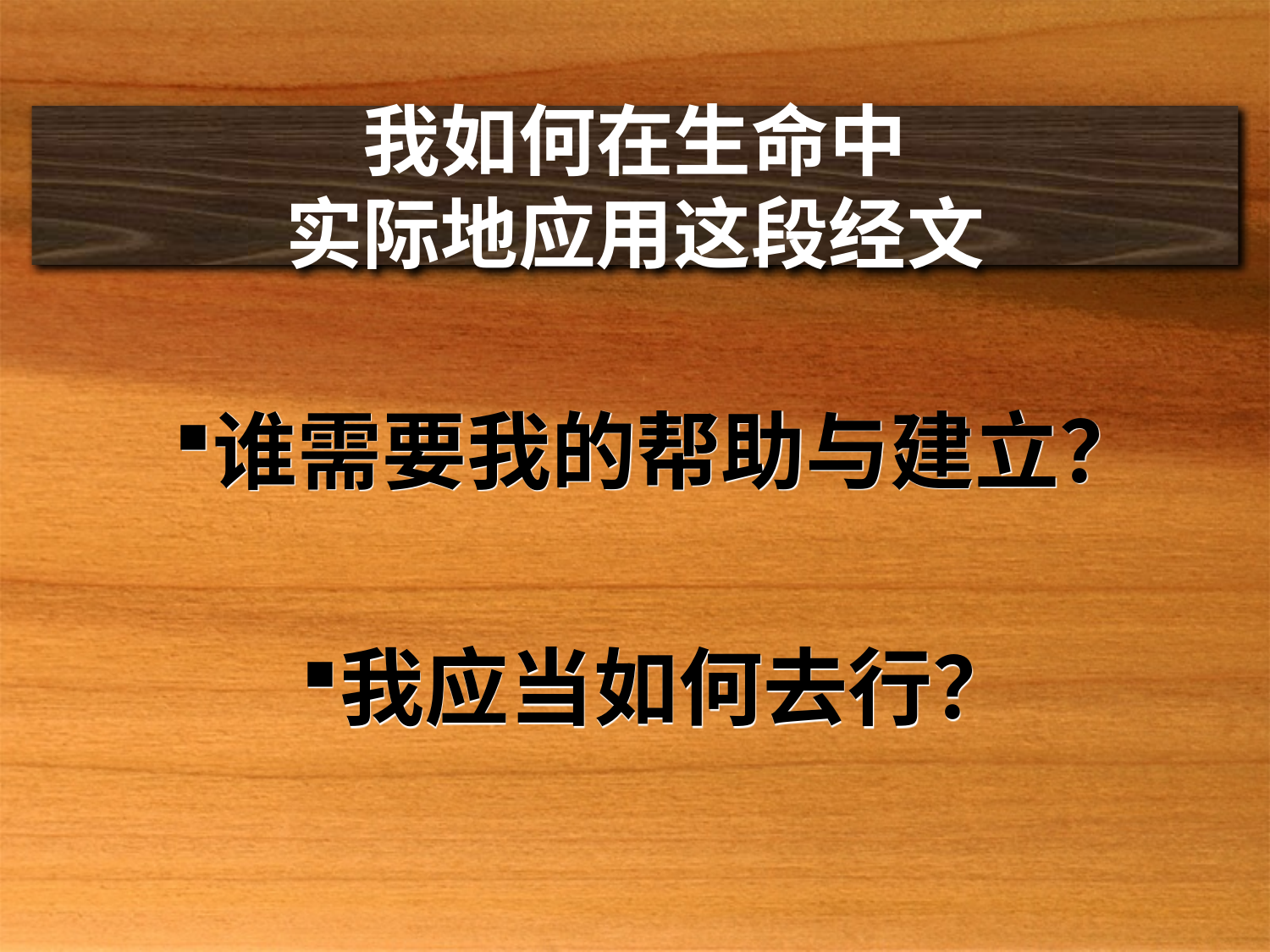

我如何在生命中
实际地应用这段经文
谁需要我的帮助与建立？

我应当如何去行？